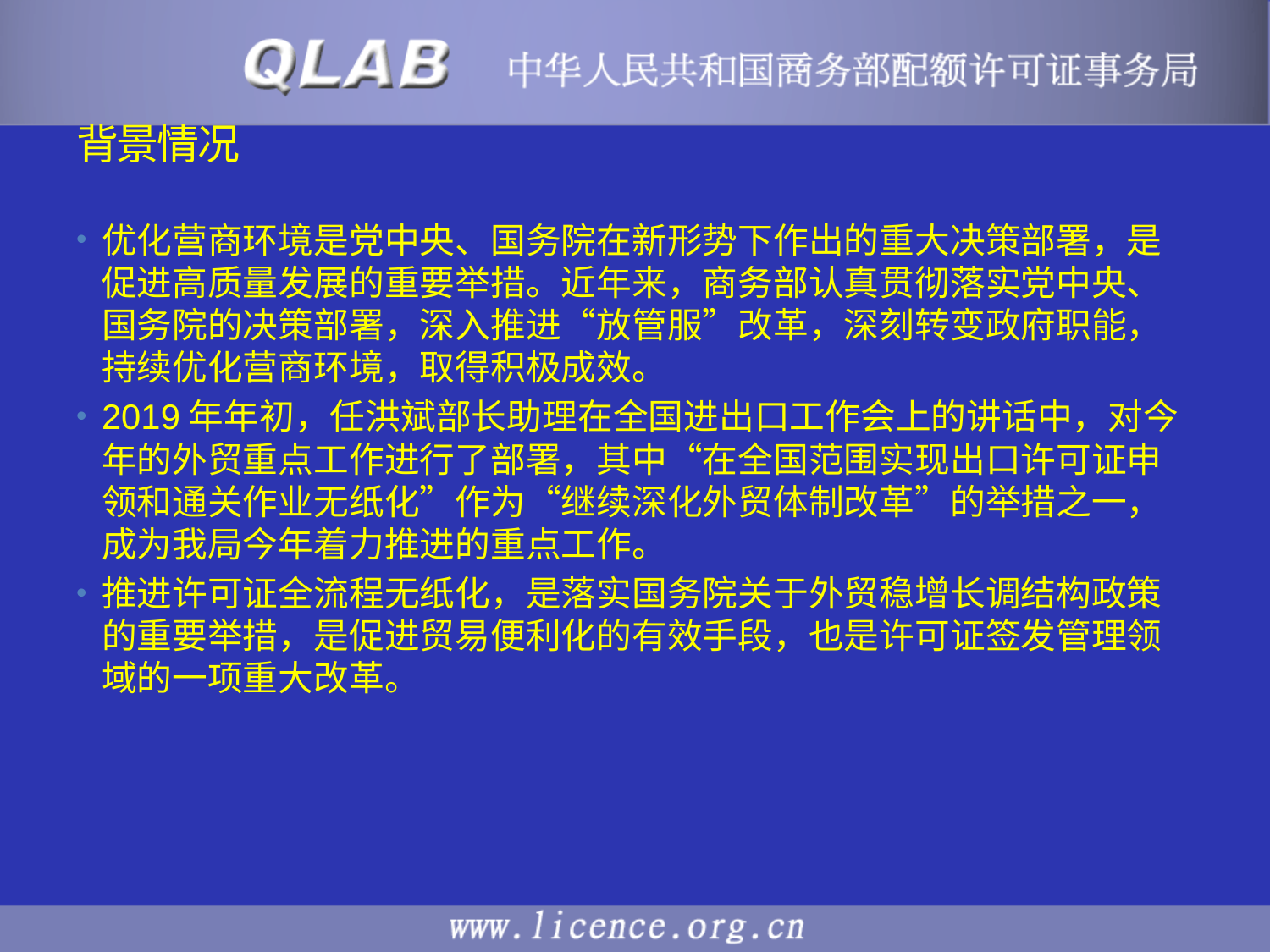

# 背景情况
优化营商环境是党中央、国务院在新形势下作出的重大决策部署，是促进高质量发展的重要举措。近年来，商务部认真贯彻落实党中央、国务院的决策部署，深入推进“放管服”改革，深刻转变政府职能，持续优化营商环境，取得积极成效。
2019年年初，任洪斌部长助理在全国进出口工作会上的讲话中，对今年的外贸重点工作进行了部署，其中“在全国范围实现出口许可证申领和通关作业无纸化”作为“继续深化外贸体制改革”的举措之一，成为我局今年着力推进的重点工作。
推进许可证全流程无纸化，是落实国务院关于外贸稳增长调结构政策的重要举措，是促进贸易便利化的有效手段，也是许可证签发管理领域的一项重大改革。